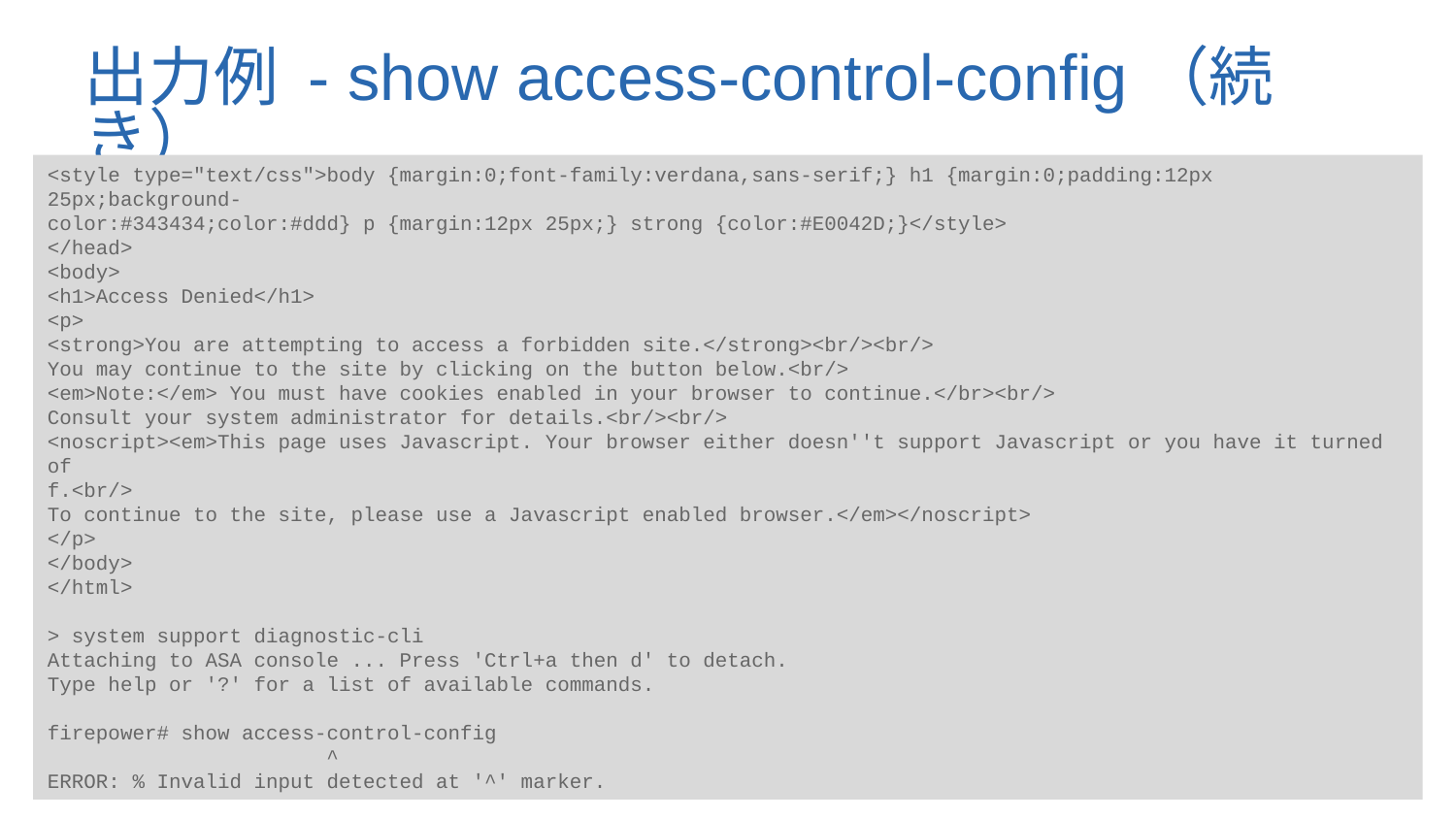

# 出力例 - show access-control-config（続き）
<style type="text/css">body {margin:0;font-family:verdana,sans-serif;} h1 {margin:0;padding:12px 25px;background-
color:#343434;color:#ddd} p {margin:12px 25px;} strong {color:#E0042D;}</style>
</head>
<body>
<h1>Access Denied</h1>
<p>
<strong>You are attempting to access a forbidden site.</strong><br/><br/>
You may continue to the site by clicking on the button below.<br/>
<em>Note:</em> You must have cookies enabled in your browser to continue.</br><br/>
Consult your system administrator for details.<br/><br/>
<noscript><em>This page uses Javascript. Your browser either doesn''t support Javascript or you have it turned of
f.<br/>
To continue to the site, please use a Javascript enabled browser.</em></noscript>
</p>
</body>
</html>

> system support diagnostic-cli
Attaching to ASA console ... Press 'Ctrl+a then d' to detach.
Type help or '?' for a list of available commands.

firepower# show access-control-config
                       ^
ERROR: % Invalid input detected at '^' marker.